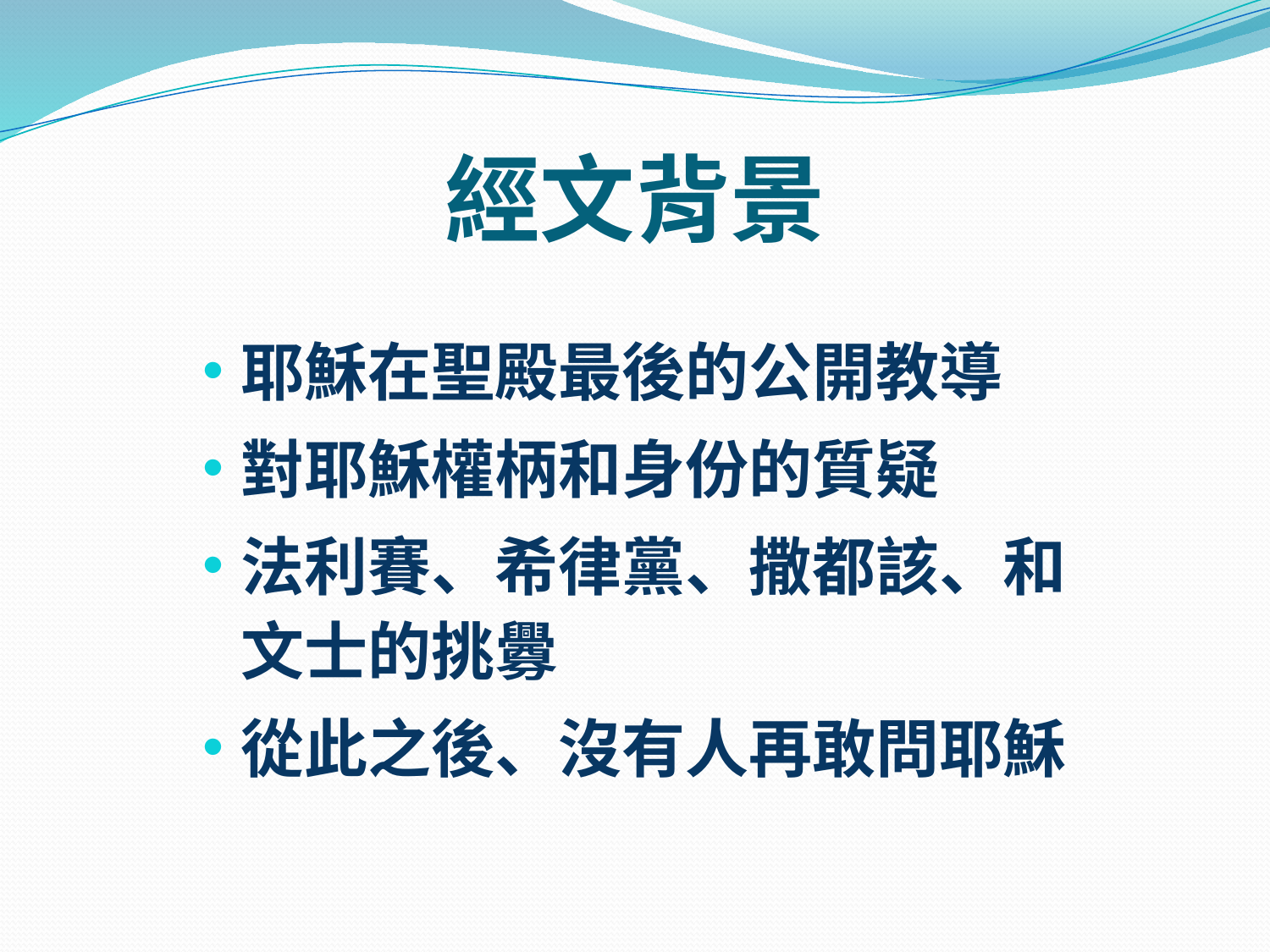

# 經文背景
耶穌在聖殿最後的公開教導
對耶穌權柄和身份的質疑
法利賽、希律黨、撒都該、和文士的挑釁
從此之後、沒有人再敢問耶穌